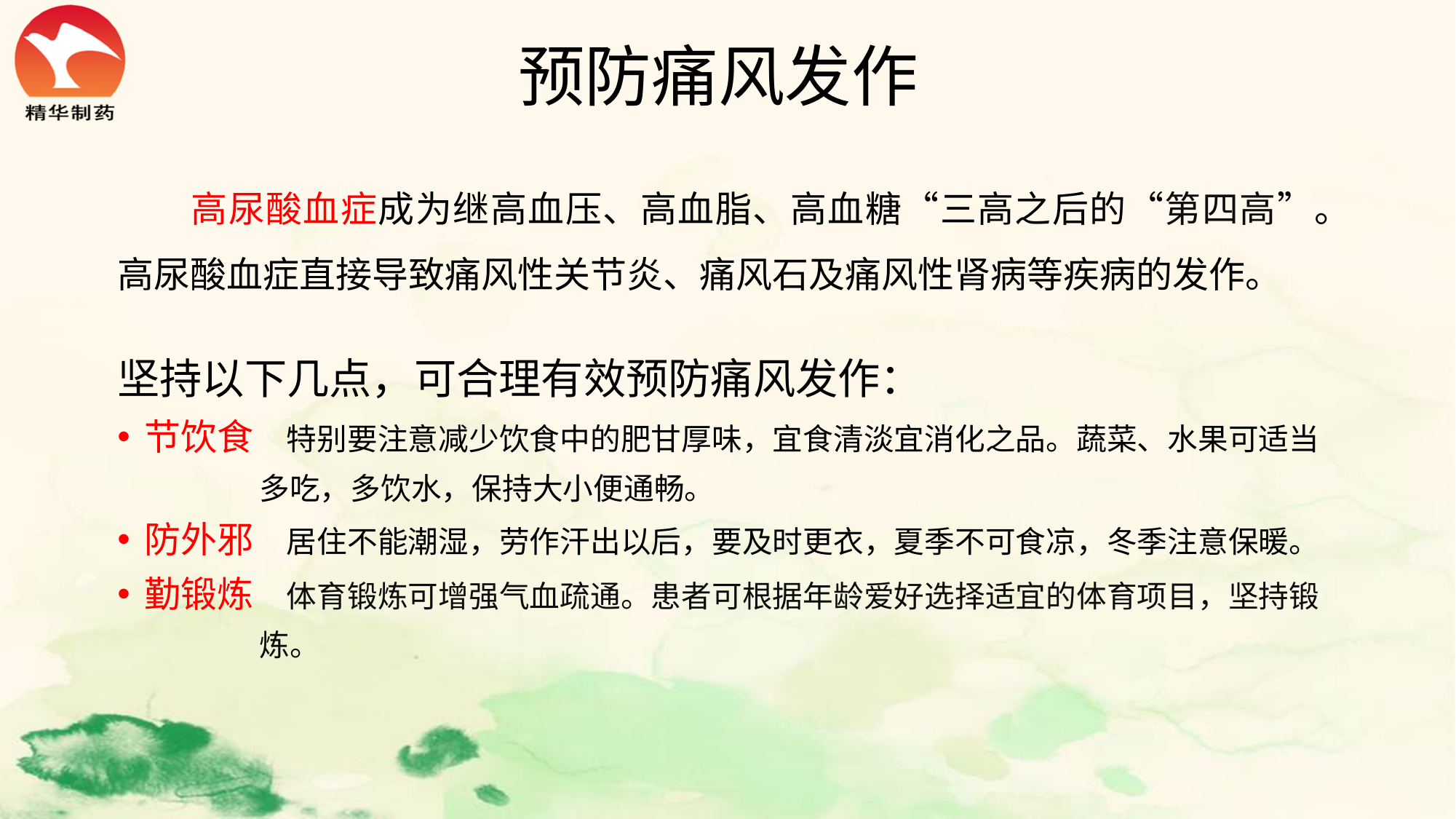

# 预防痛风发作
 高尿酸血症成为继高血压、高血脂、高血糖“三高之后的“第四高”。高尿酸血症直接导致痛风性关节炎、痛风石及痛风性肾病等疾病的发作。

坚持以下几点，可合理有效预防痛风发作：
节饮食    特别要注意减少饮食中的肥甘厚味，宜食清淡宜消化之品。蔬菜、水果可适当
                    多吃，多饮水，保持大小便通畅。
防外邪    居住不能潮湿，劳作汗出以后，要及时更衣，夏季不可食凉，冬季注意保暖。
勤锻炼    体育锻炼可增强气血疏通。患者可根据年龄爱好选择适宜的体育项目，坚持锻
                    炼。